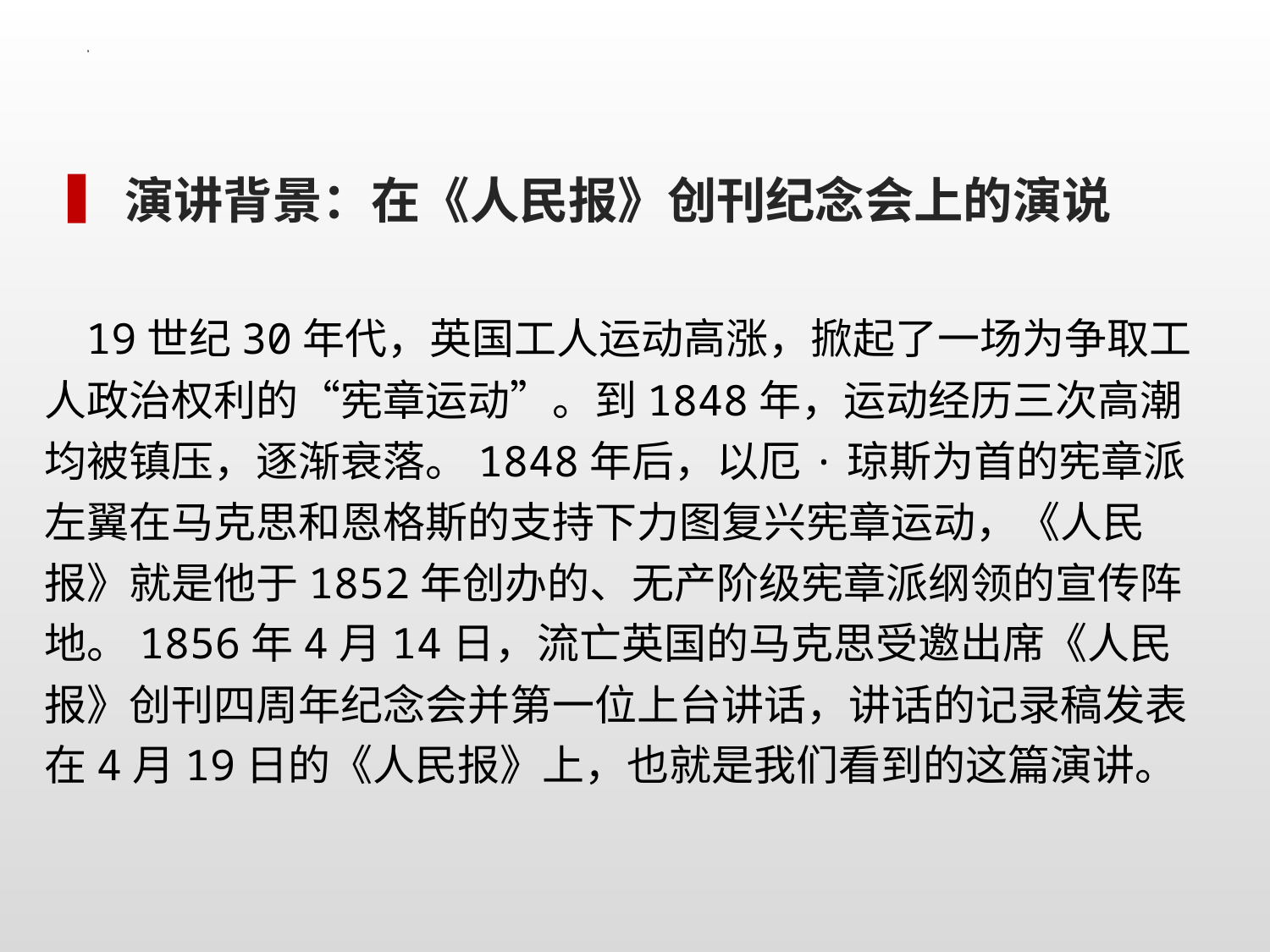

演讲背景：在《人民报》创刊纪念会上的演说

    19世纪30年代，英国工人运动高涨，掀起了一场为争取工人政治权利的“宪章运动”。到1848年，运动经历三次高潮均被镇压，逐渐衰落。1848年后，以厄·琼斯为首的宪章派左翼在马克思和恩格斯的支持下力图复兴宪章运动，《人民报》就是他于1852年创办的、无产阶级宪章派纲领的宣传阵地。1856年4月14日，流亡英国的马克思受邀出席《人民报》创刊四周年纪念会并第一位上台讲话，讲话的记录稿发表在4月19日的《人民报》上，也就是我们看到的这篇演讲。